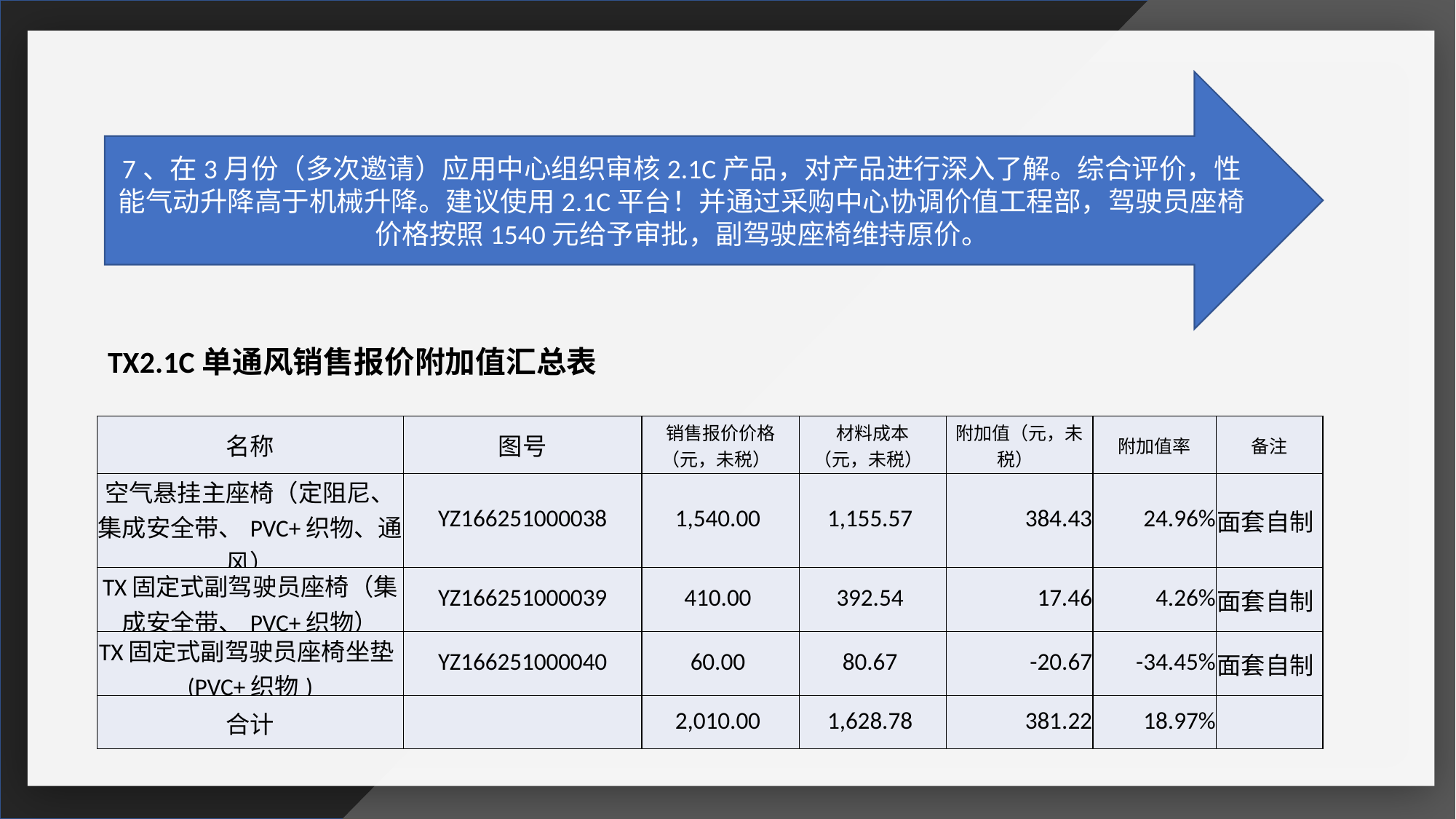

7、在3月份（多次邀请）应用中心组织审核2.1C产品，对产品进行深入了解。综合评价，性能气动升降高于机械升降。建议使用2.1C平台！并通过采购中心协调价值工程部，驾驶员座椅价格按照1540元给予审批，副驾驶座椅维持原价。

TX2.1C单通风销售报价附加值汇总表
感谢您下载包图网平台上提供的PPT作品，为了您和包图网以及原创作者的利益，请勿复制、传播、销售，否则将承担法律责任！包图网将对作品进行维权，按照传播下载次数进行十倍的索取赔偿！
ibaotu.com
感谢您下载包图网平台上提供的PPT作品，为了您和包图网以及原创作者的利益，请勿复制、传播、销售，否则将承担法律责任！包图网将对作品进行维权，按照传播下载次数进行十倍的索取赔偿！
ibaotu.com
| 名称 | 图号 | 销售报价价格 （元，未税） | 材料成本 （元，未税） | 附加值（元，未税） | 附加值率 | 备注 |
| --- | --- | --- | --- | --- | --- | --- |
| 空气悬挂主座椅（定阻尼、集成安全带、PVC+织物、通风） | YZ166251000038 | 1,540.00 | 1,155.57 | 384.43 | 24.96% | 面套自制 |
| TX固定式副驾驶员座椅（集成安全带、PVC+织物） | YZ166251000039 | 410.00 | 392.54 | 17.46 | 4.26% | 面套自制 |
| TX固定式副驾驶员座椅坐垫(PVC+织物) | YZ166251000040 | 60.00 | 80.67 | -20.67 | -34.45% | 面套自制 |
| 合计 |  | 2,010.00 | 1,628.78 | 381.22 | 18.97% |  |